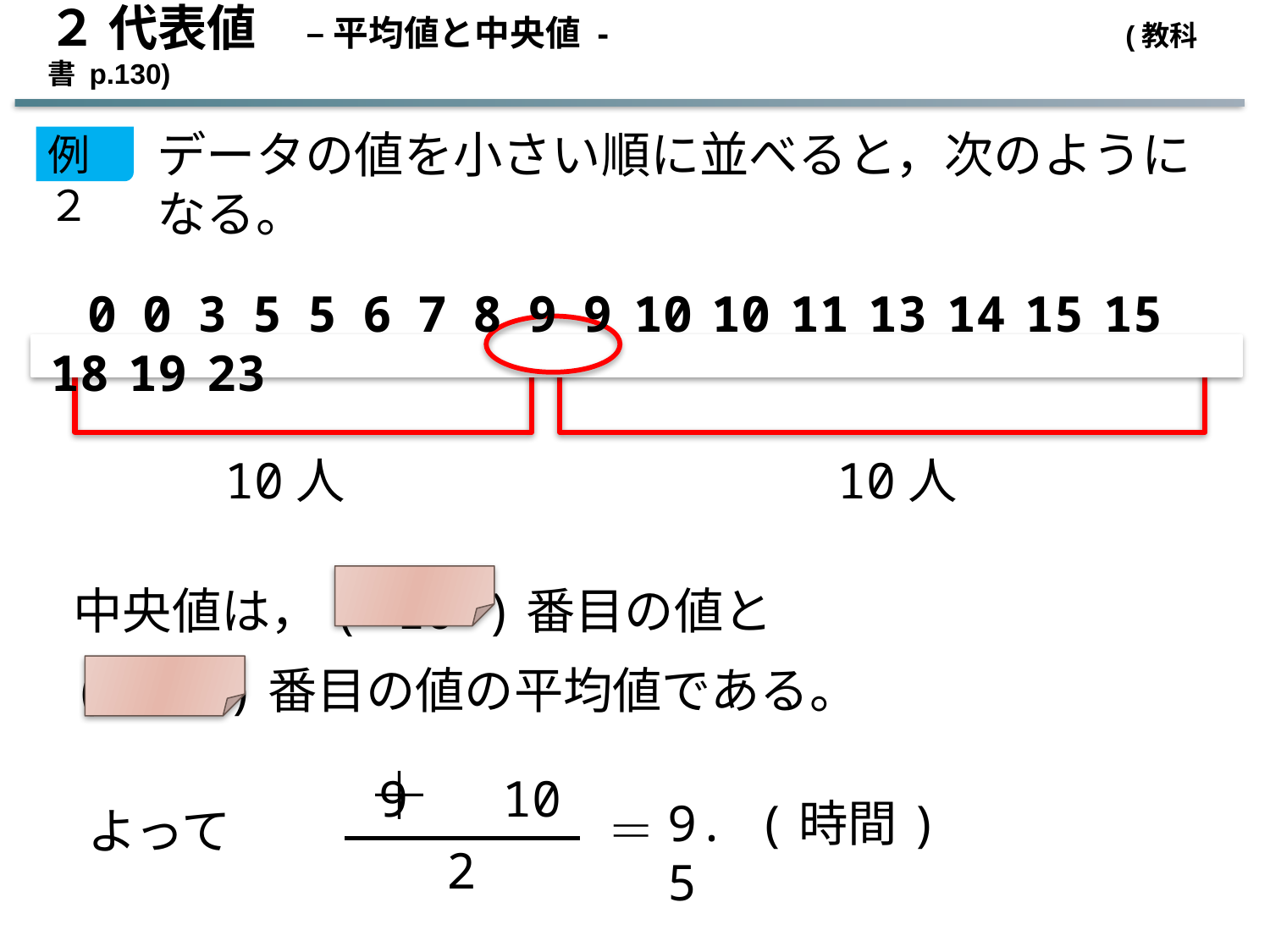

２ 代表値　– 平均値と中央値 -             　　　　　      (教科書 p.130)
データの値を小さい順に並べると，次のようになる。
例２

0 0 3 5 5 6 7 8 9 9 10 10 11 13 14 15 15 18 19 23

10人
10人
中央値は，(  10 )番目の値と
(  11 )番目の値の平均値である。

 9
 10
＋
9.5
(時間)
よって
＝
2